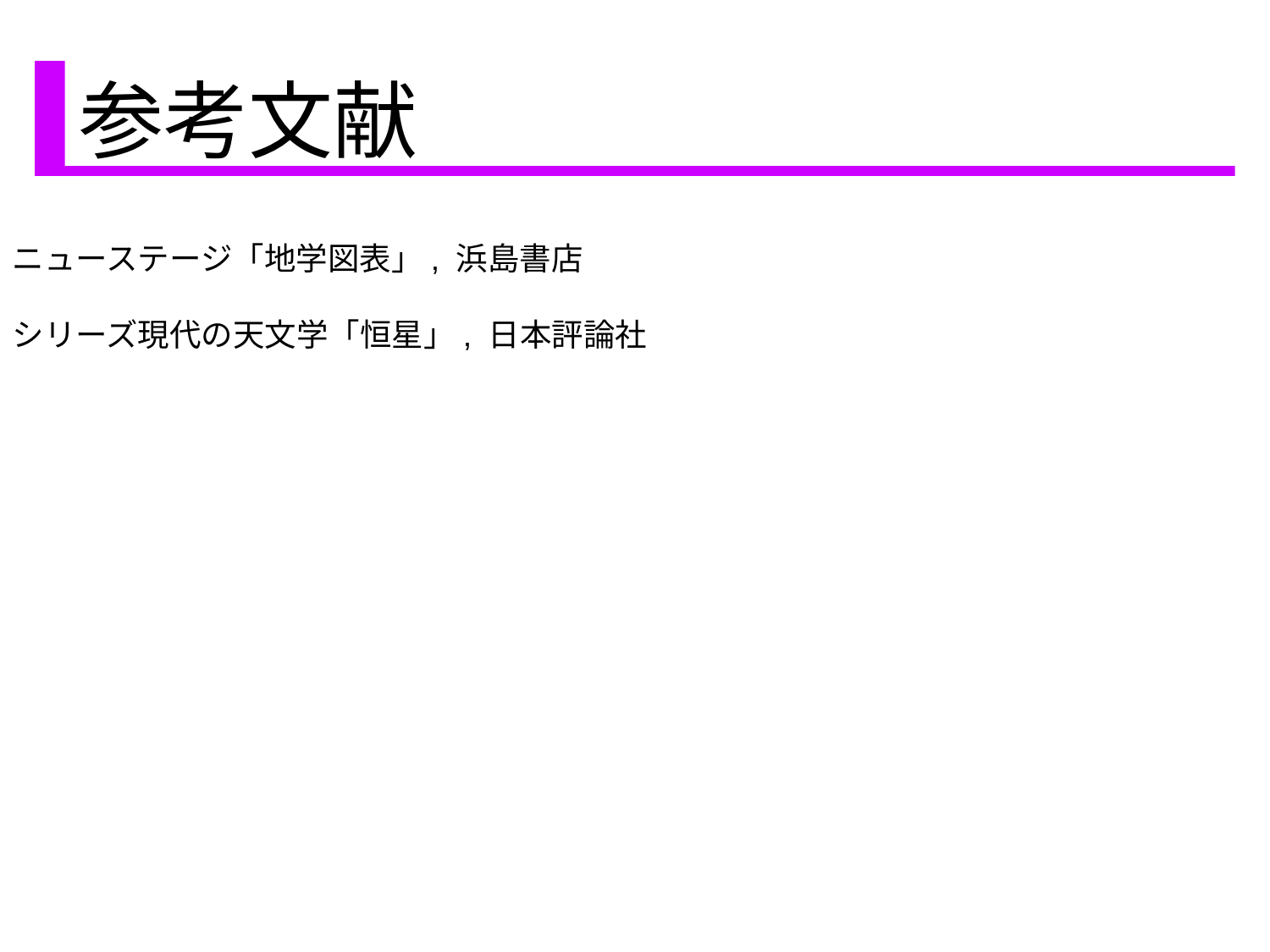

参考文献

ニューステージ「地学図表」, 浜島書店

シリーズ現代の天文学「恒星」, 日本評論社